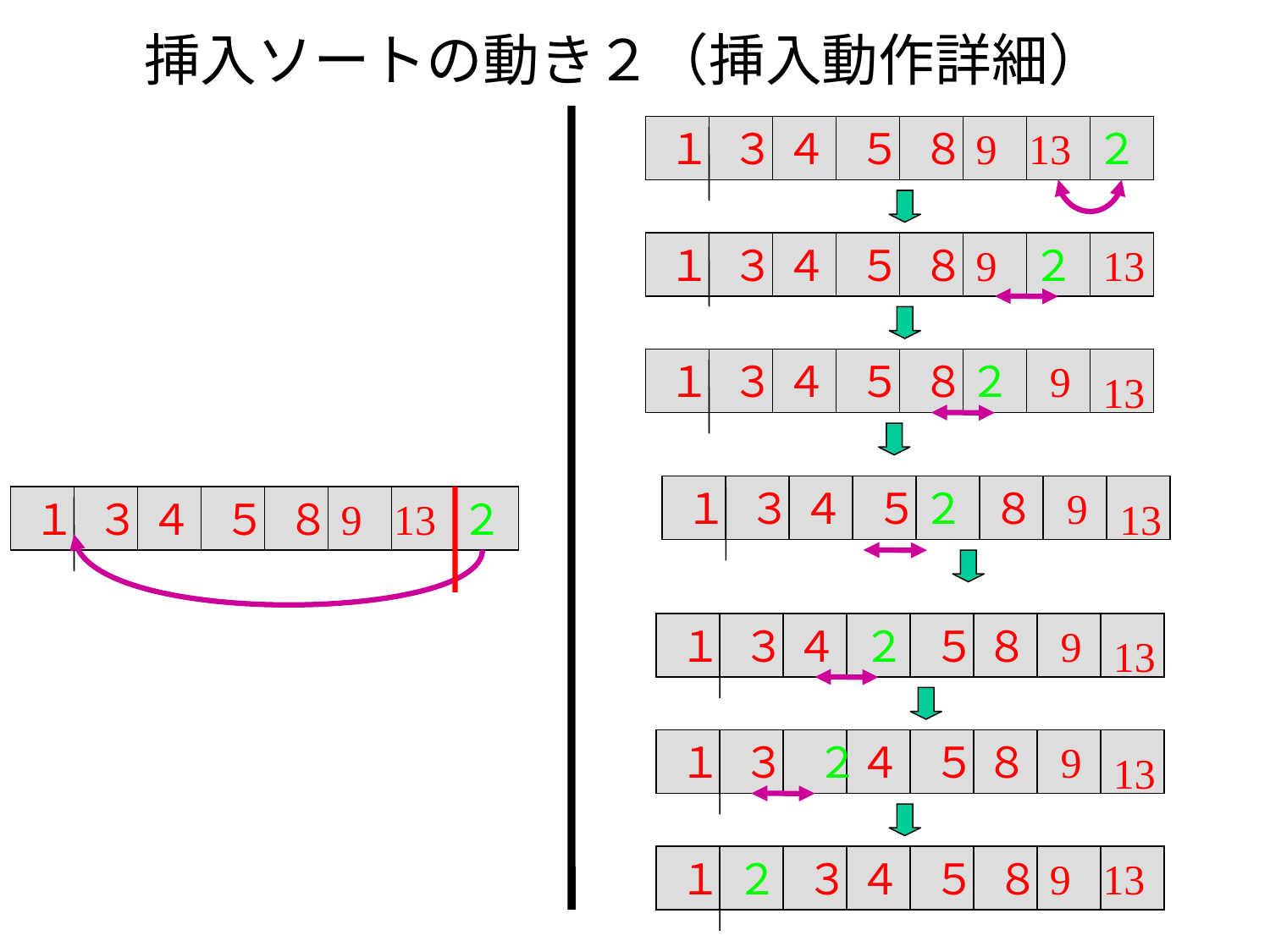

# 挿入ソートの動き２（挿入動作詳細）

１
３
４
５
８
9
13
２

１

３
４
５
８
9
２
13

１
３
４
５
８
２
9

13

１
３
４
５
２
８
9

１
３
４
５
８
9
13
２

13

１
３
４
２
５
８
9

13

１
３
２
４
５
８
9

13

１
２
３
４
５
８
9
13

34